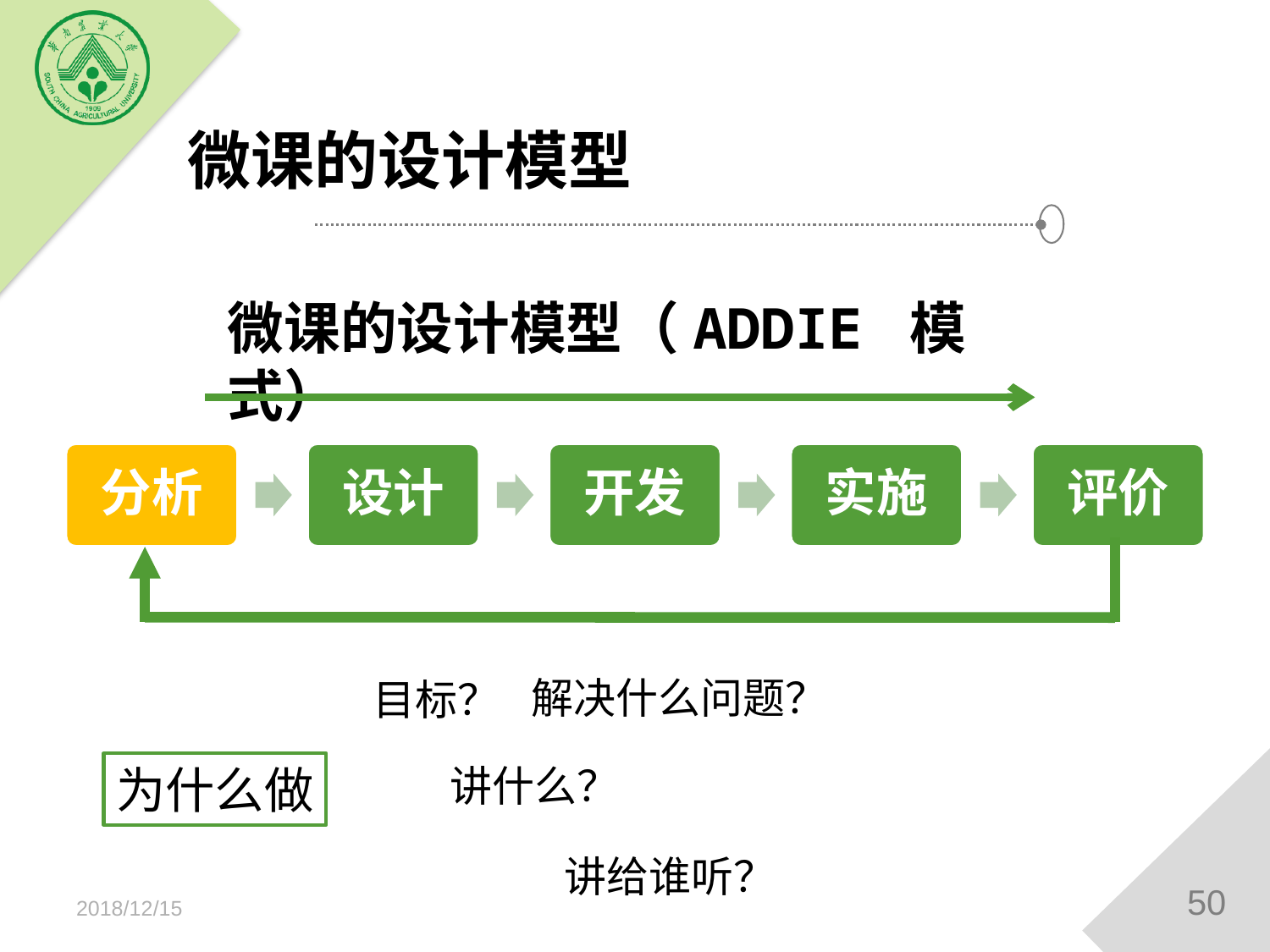

# 微课的设计模型
微课的设计模型（ADDIE 模式）

分析
设计
开发
实施
评价

解决什么问题？
目标？
为什么做
讲什么？
讲给谁听？
50
2018/12/15